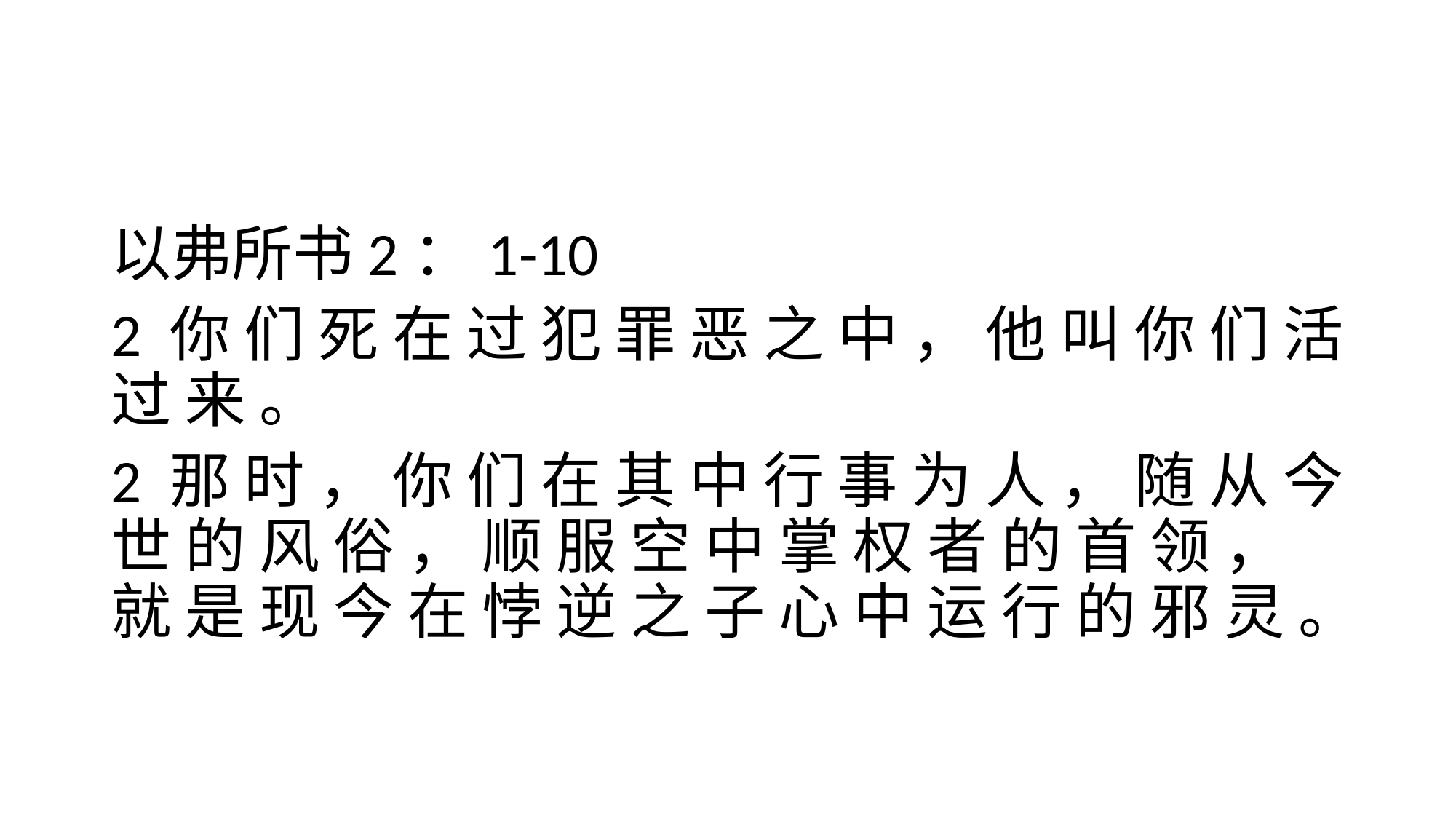

#
以弗所书2：1-10
2 你 们 死 在 过 犯 罪 恶 之 中 ， 他 叫 你 们 活 过 来 。
2 那 时 ， 你 们 在 其 中 行 事 为 人 ， 随 从 今 世 的 风 俗 ， 顺 服 空 中 掌 权 者 的 首 领 ， 就 是 现 今 在 悖 逆 之 子 心 中 运 行 的 邪 灵 。